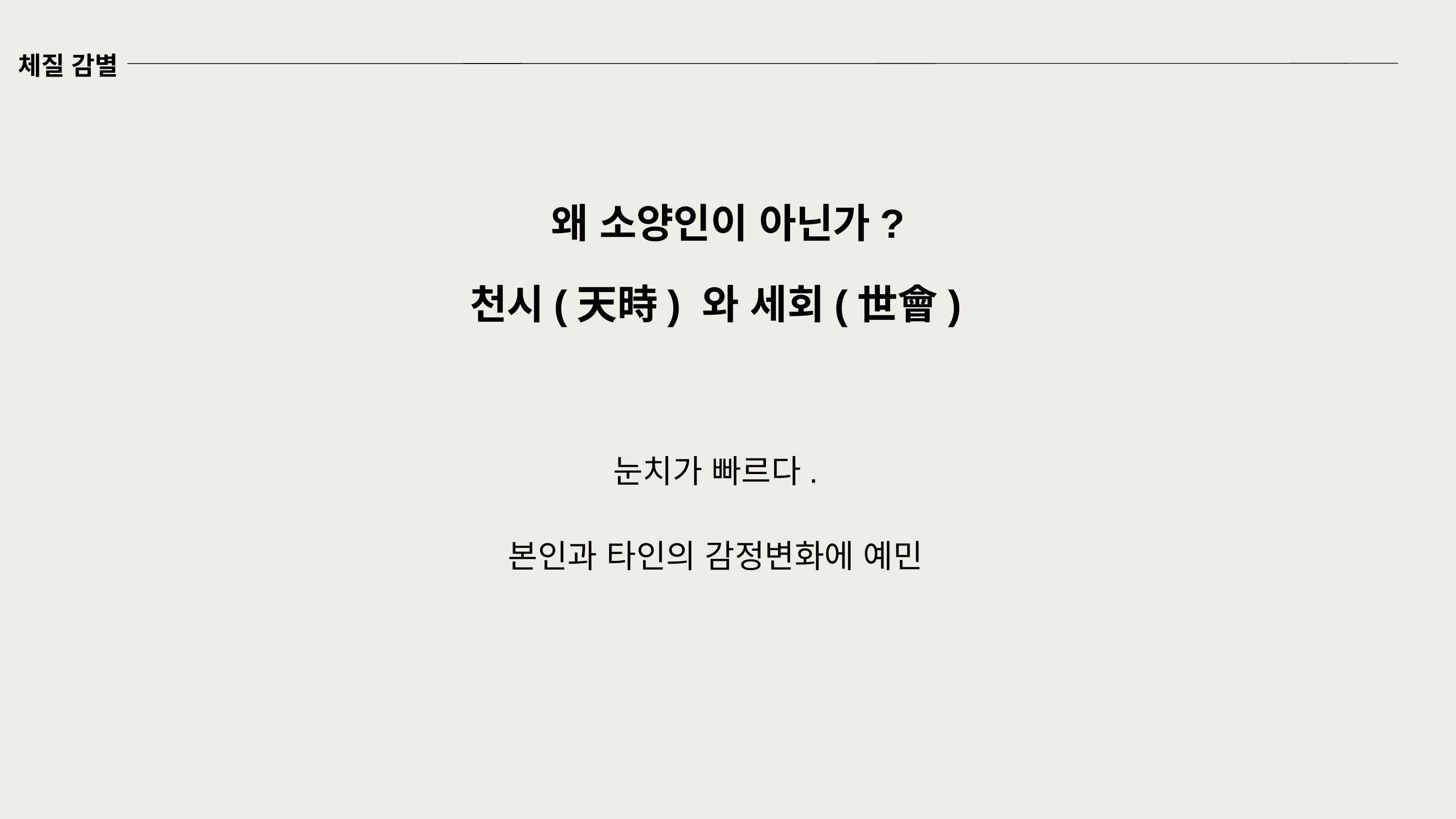

체질 감별

왜 소양인이 아닌가?
천시(天時) 와 세회(世會)
눈치가 빠르다.

본인과 타인의 감정변화에 예민